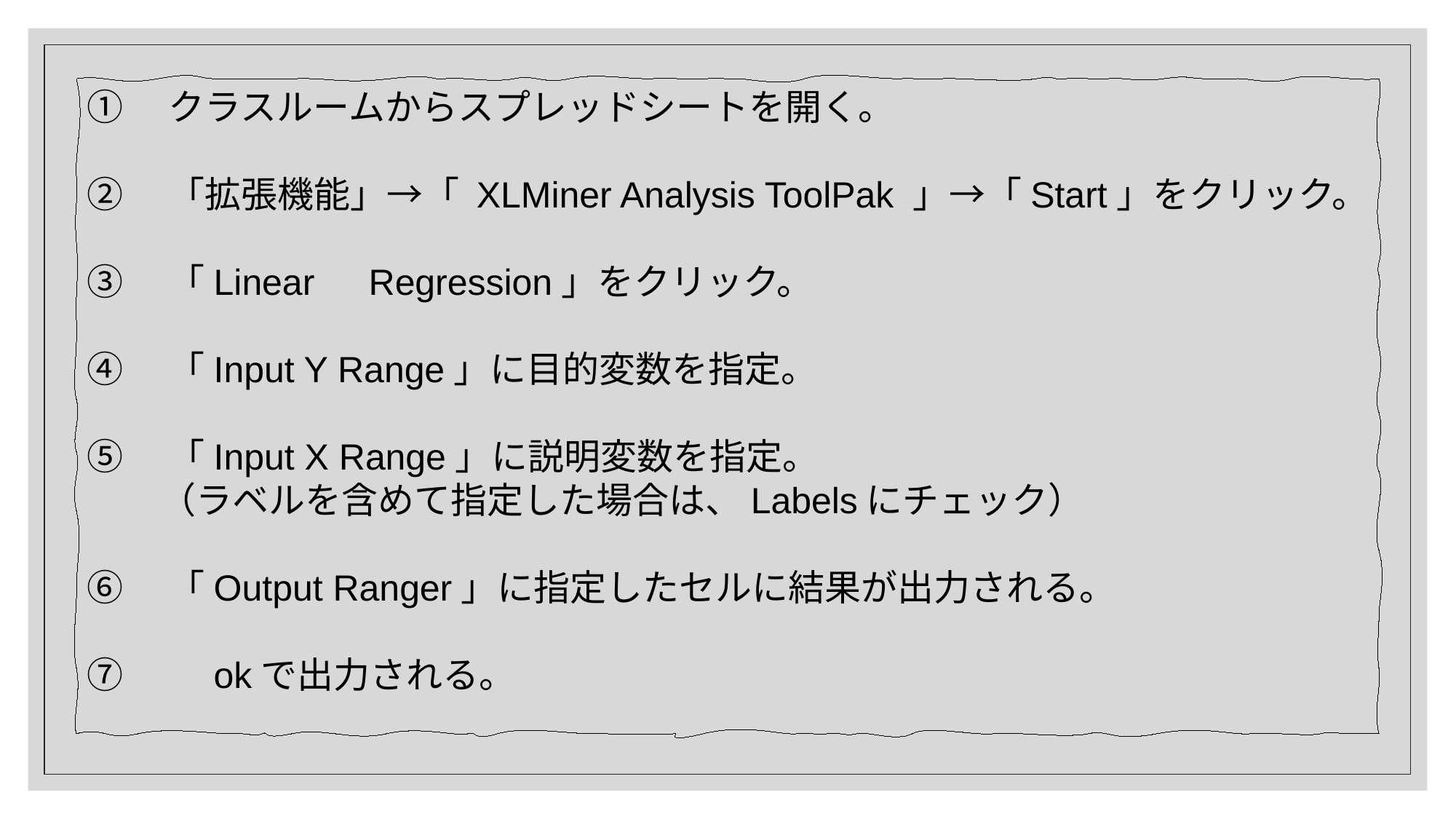

①　クラスルームからスプレッドシートを開く。

②　「拡張機能」→「 XLMiner Analysis ToolPak 」→「Start」をクリック。

③　「Linear　Regression」をクリック。

④　「Input Y Range」に目的変数を指定。

⑤　「Input X Range」に説明変数を指定。
　　（ラベルを含めて指定した場合は、Labelsにチェック）

⑥　「Output Ranger」に指定したセルに結果が出力される。

⑦　　okで出力される。